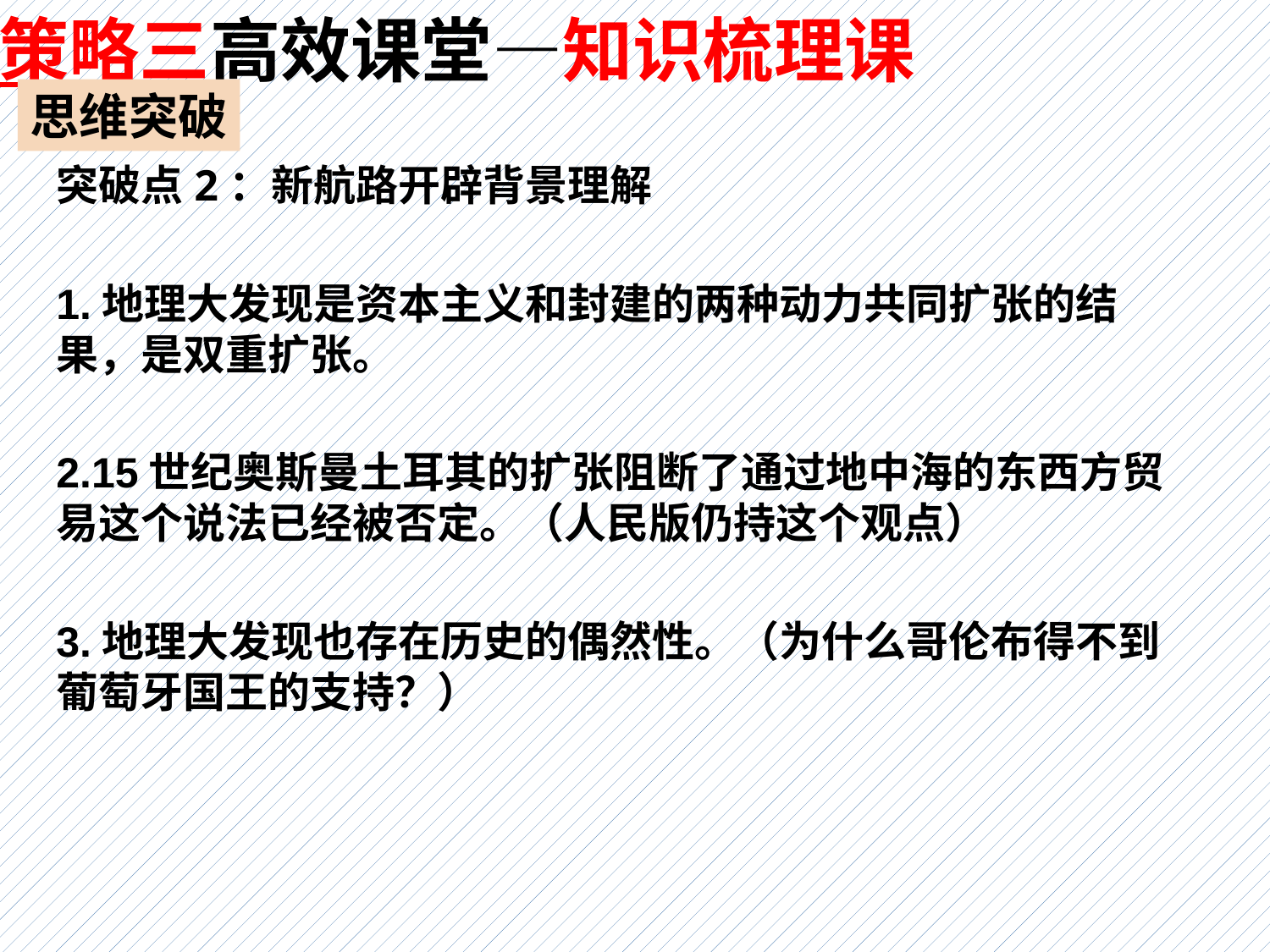

策略三高效课堂—知识梳理课
思维突破
# 突破点2：新航路开辟背景理解

1.地理大发现是资本主义和封建的两种动力共同扩张的结果，是双重扩张。

2.15世纪奥斯曼土耳其的扩张阻断了通过地中海的东西方贸易这个说法已经被否定。（人民版仍持这个观点）

3.地理大发现也存在历史的偶然性。（为什么哥伦布得不到葡萄牙国王的支持？）